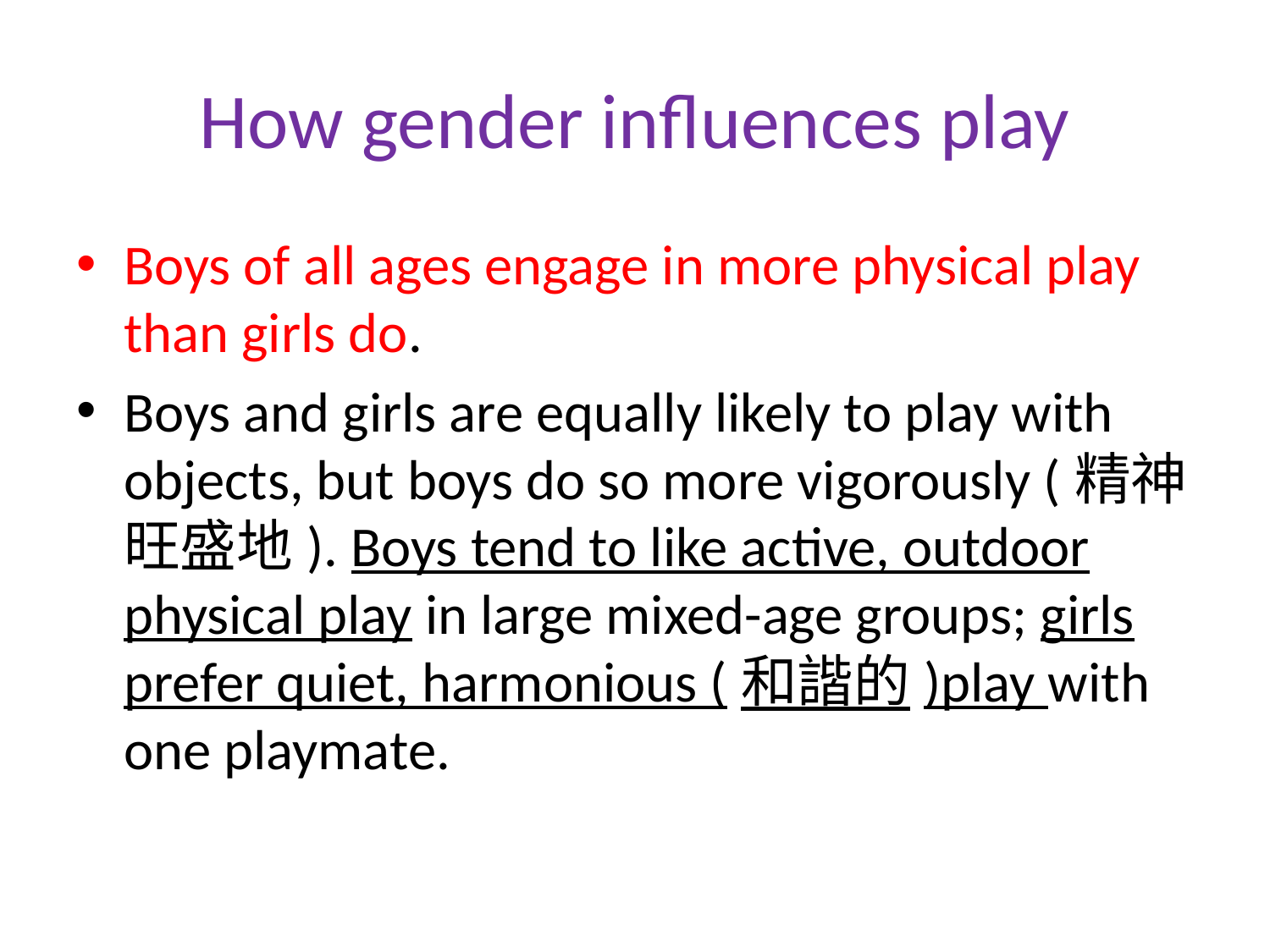

# How gender influences play
Boys of all ages engage in more physical play than girls do.
Boys and girls are equally likely to play with objects, but boys do so more vigorously (精神旺盛地). Boys tend to like active, outdoor physical play in large mixed-age groups; girls prefer quiet, harmonious (和諧的)play with one playmate.